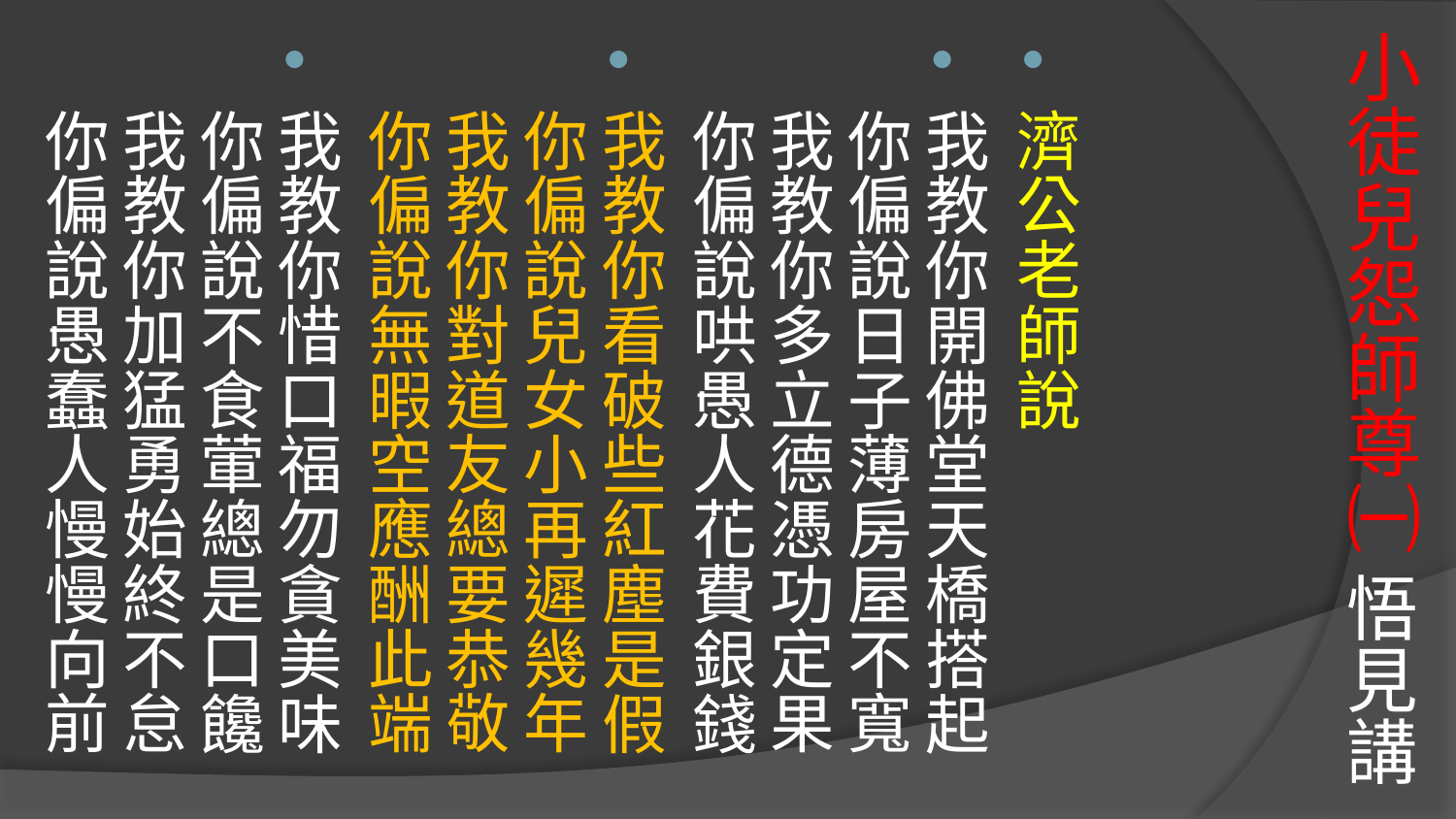

# 小徒兒怨師尊㈠ 悟見講
濟公老師說
我教你開佛堂天橋搭起
你偏說日子薄房屋不寬
我教你多立德憑功定果
你偏說哄愚人花費銀錢
我教你看破些紅塵是假
你偏說兒女小再遲幾年
我教你對道友總要恭敬
你偏說無暇空應酬此端
我教你惜口福勿貪美味
你偏說不食葷總是口饞
我教你加猛勇始終不怠
你偏說愚蠢人慢慢向前